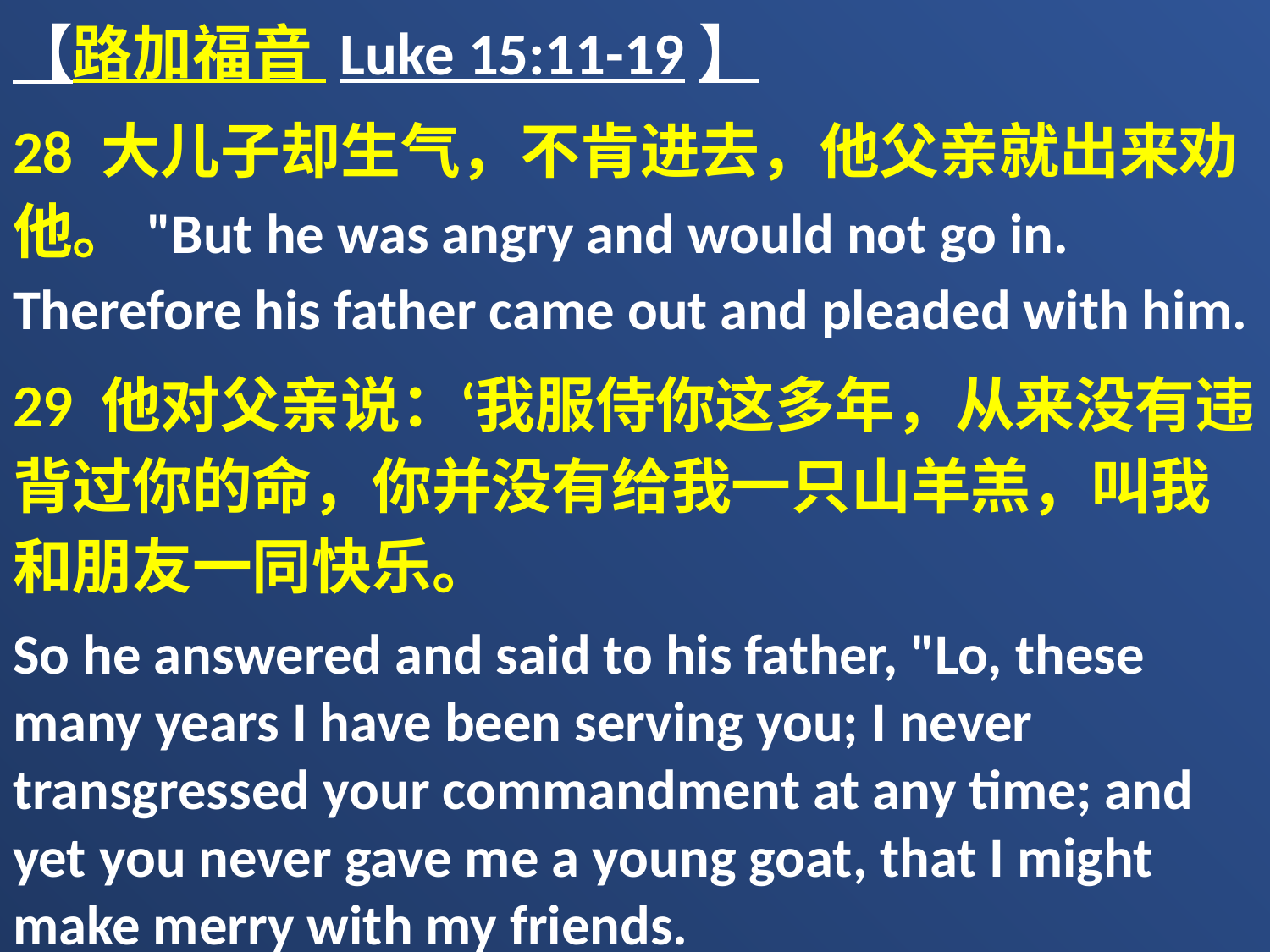

【路加福音 Luke 15:11-19】
28 大儿子却生气，不肯进去，他父亲就出来劝他。"But he was angry and would not go in. Therefore his father came out and pleaded with him.
29 他对父亲说：‘我服侍你这多年，从来没有违背过你的命，你并没有给我一只山羊羔，叫我和朋友一同快乐。
So he answered and said to his father, "Lo, these many years I have been serving you; I never transgressed your commandment at any time; and yet you never gave me a young goat, that I might make merry with my friends.